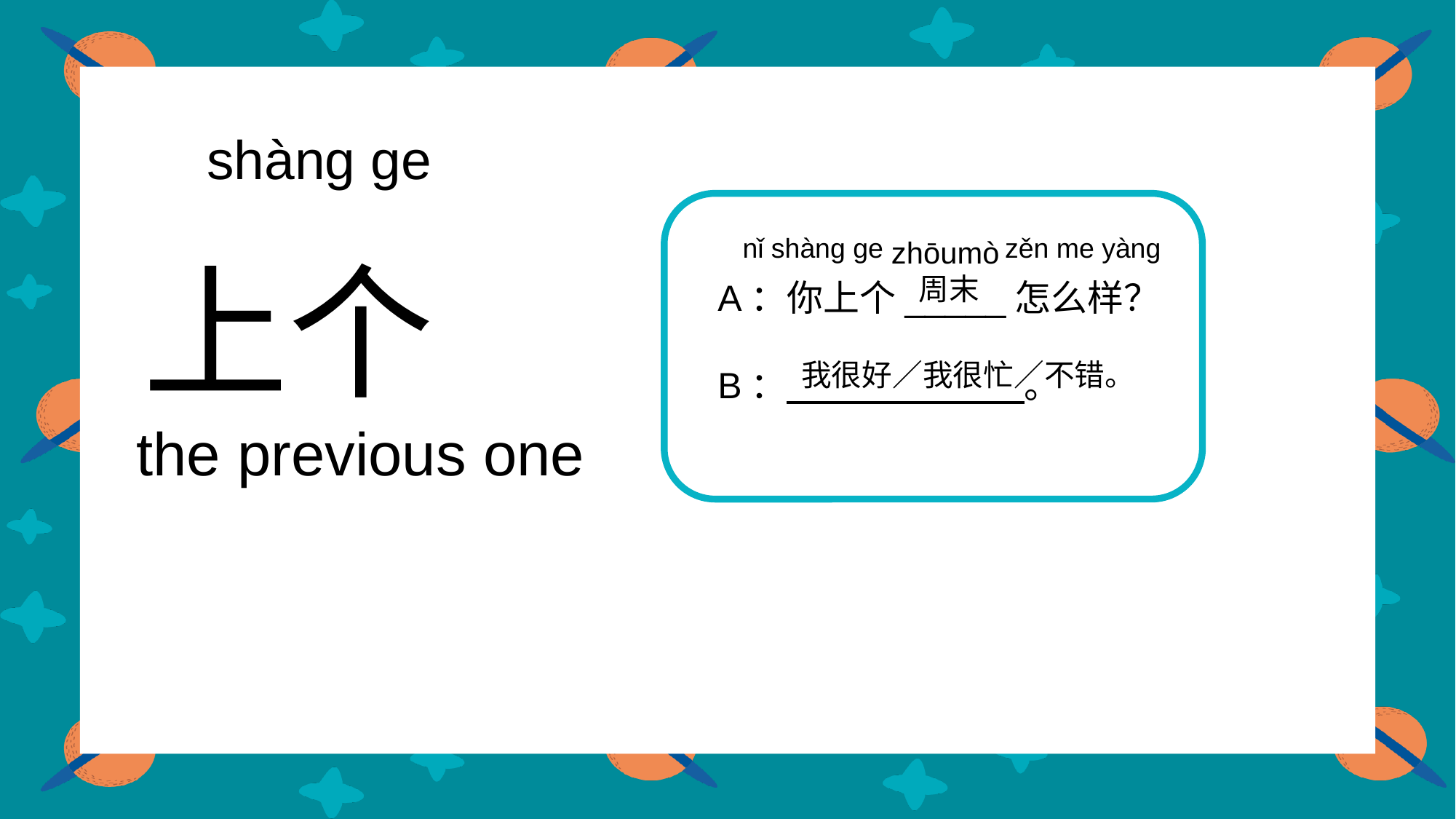

shàng ge

nǐ shàng ge                zěn me yàng
zhōumò
   周末
         上个
                   the previous one
A：你上个_____怎么样？

B：                             。
我很好／我很忙／不错。